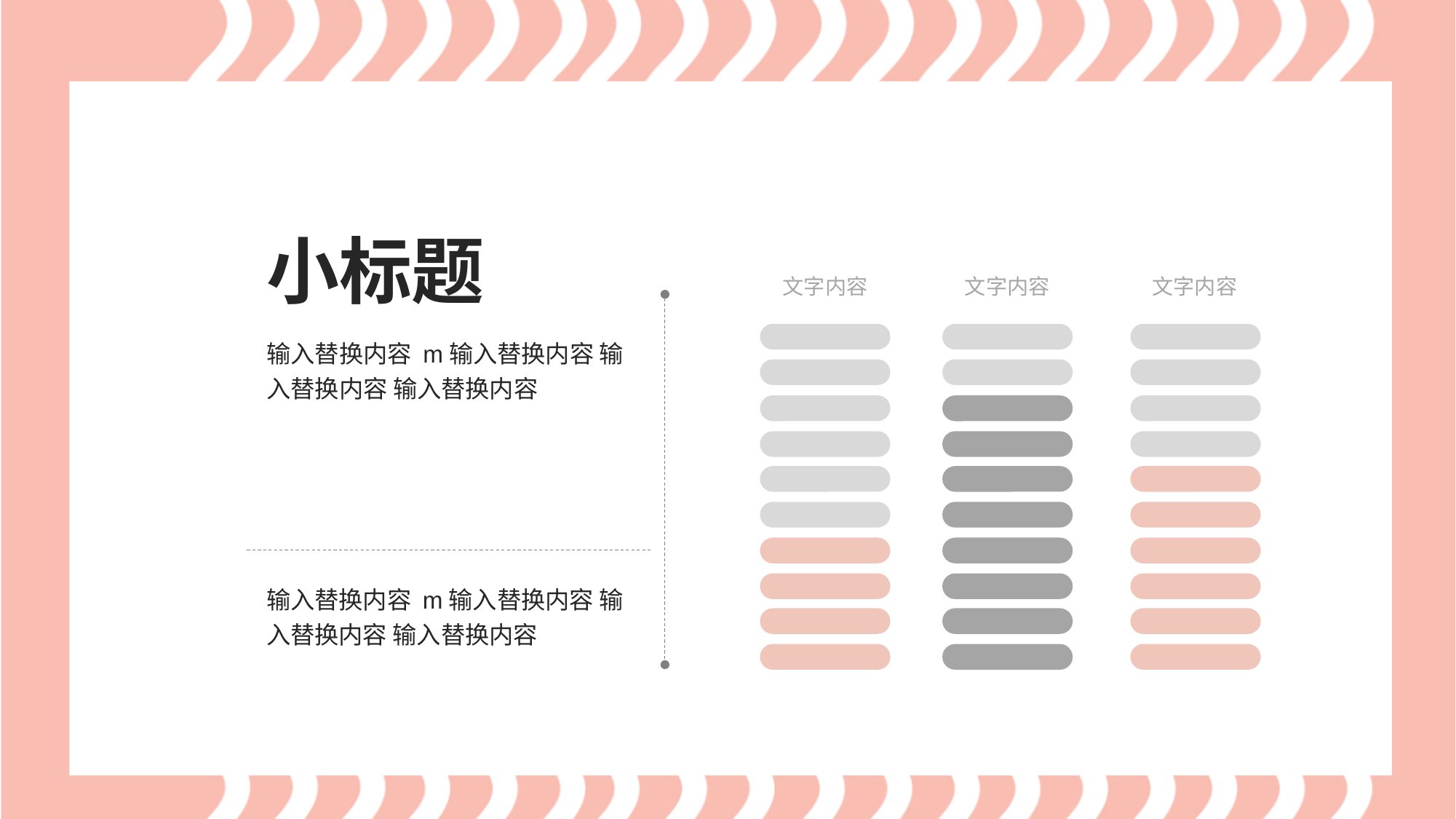

小标题
文字内容
文字内容
文字内容

输入替换内容 m输入替换内容 输入替换内容 输入替换内容

输入替换内容 m输入替换内容 输入替换内容 输入替换内容